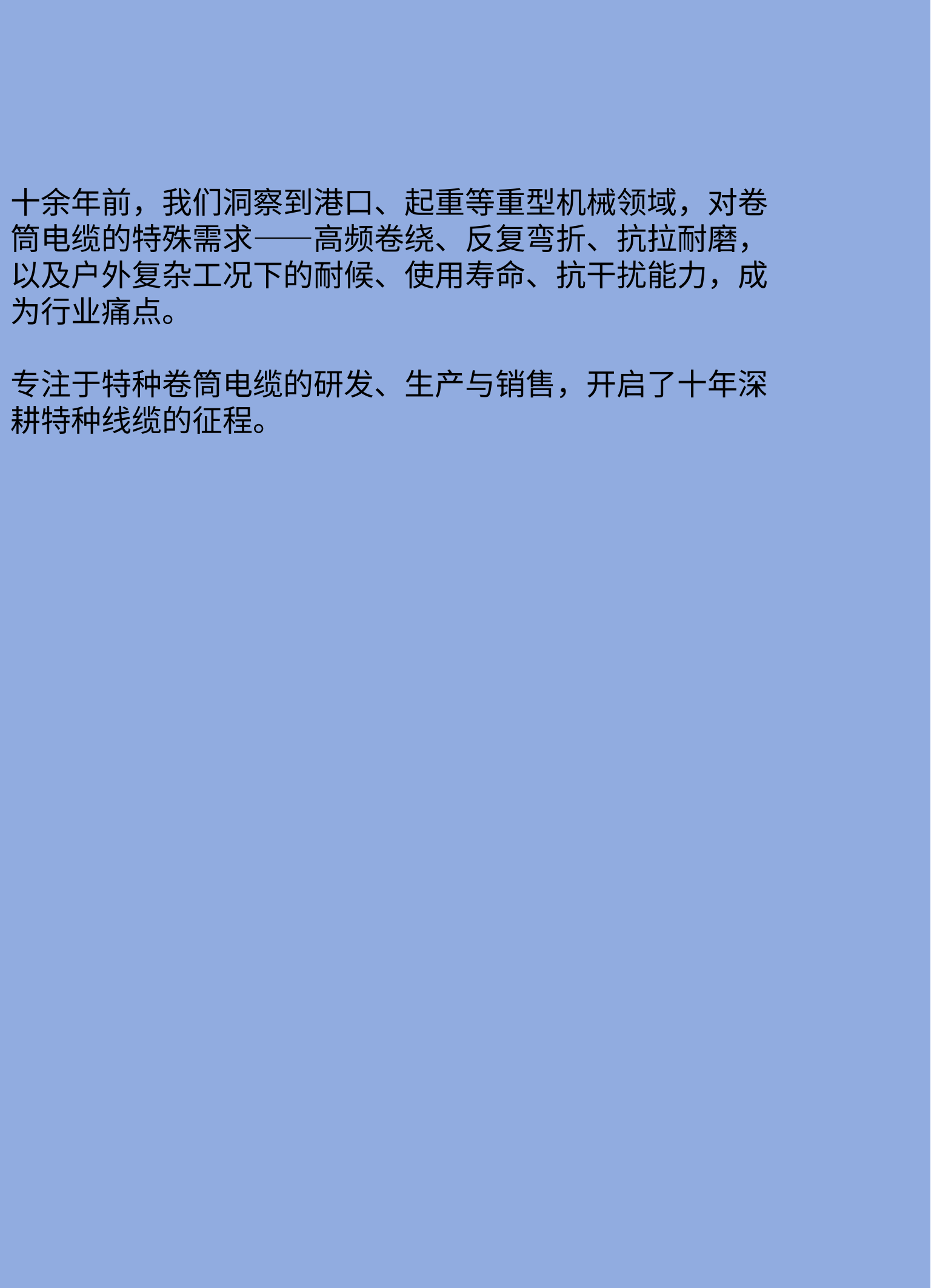

十余年前，我们洞察到港口、起重等重型机械领域，对卷筒电缆的特殊需求——高频卷绕、反复弯折、抗拉耐磨，以及户外复杂工况下的耐候、使用寿命、抗干扰能力，成为行业痛点。
专注于特种卷筒电缆的研发、生产与销售，开启了十年深耕特种线缆的征程。